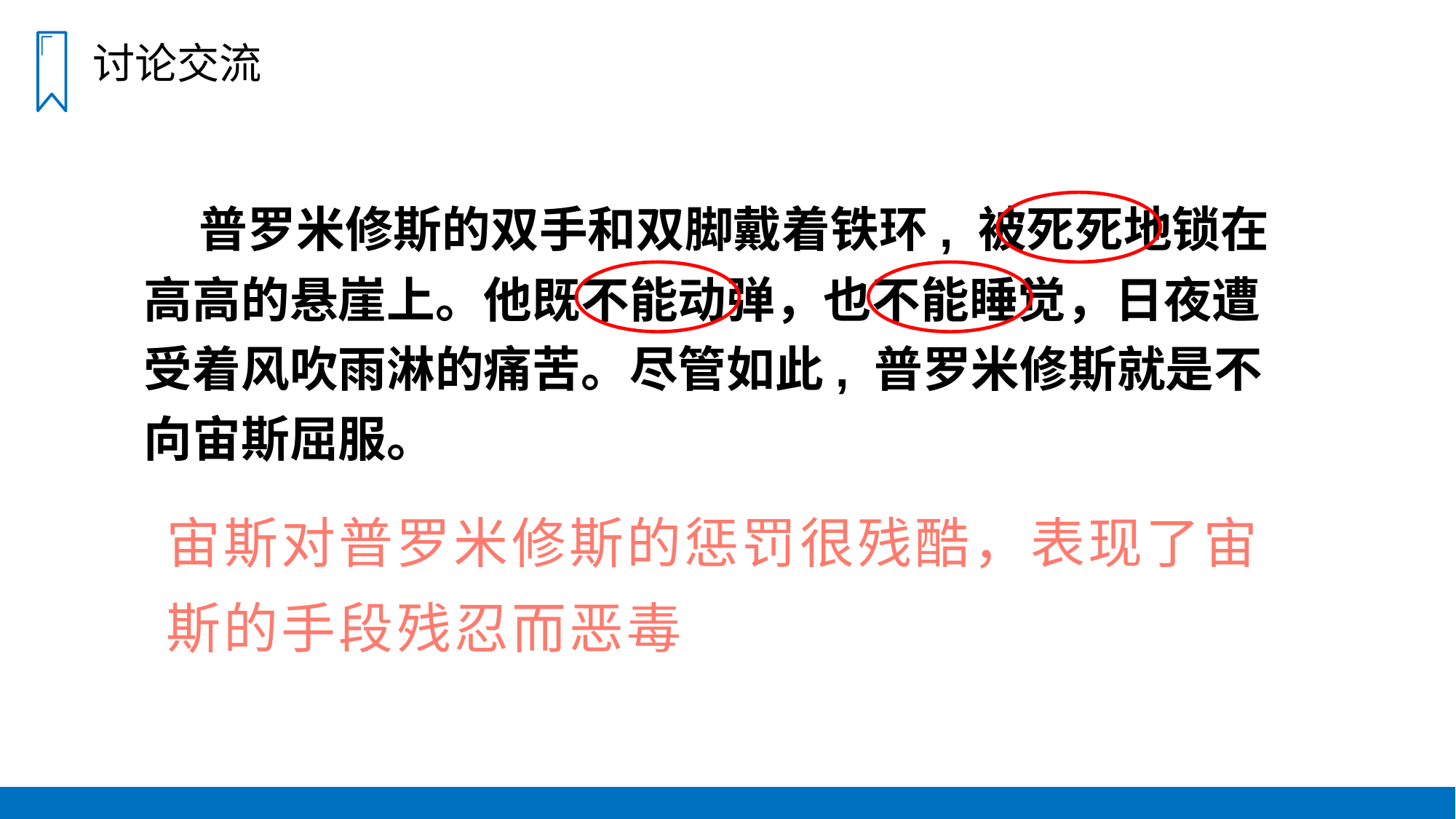

讨论交流
    普罗米修斯的双手和双脚戴着铁环, 被死死地锁在高高的悬崖上。他既不能动弹，也不能睡觉，日夜遭受着风吹雨淋的痛苦。尽管如此, 普罗米修斯就是不向宙斯屈服。

宙斯对普罗米修斯的惩罚很残酷，表现了宙斯的手段残忍而恶毒